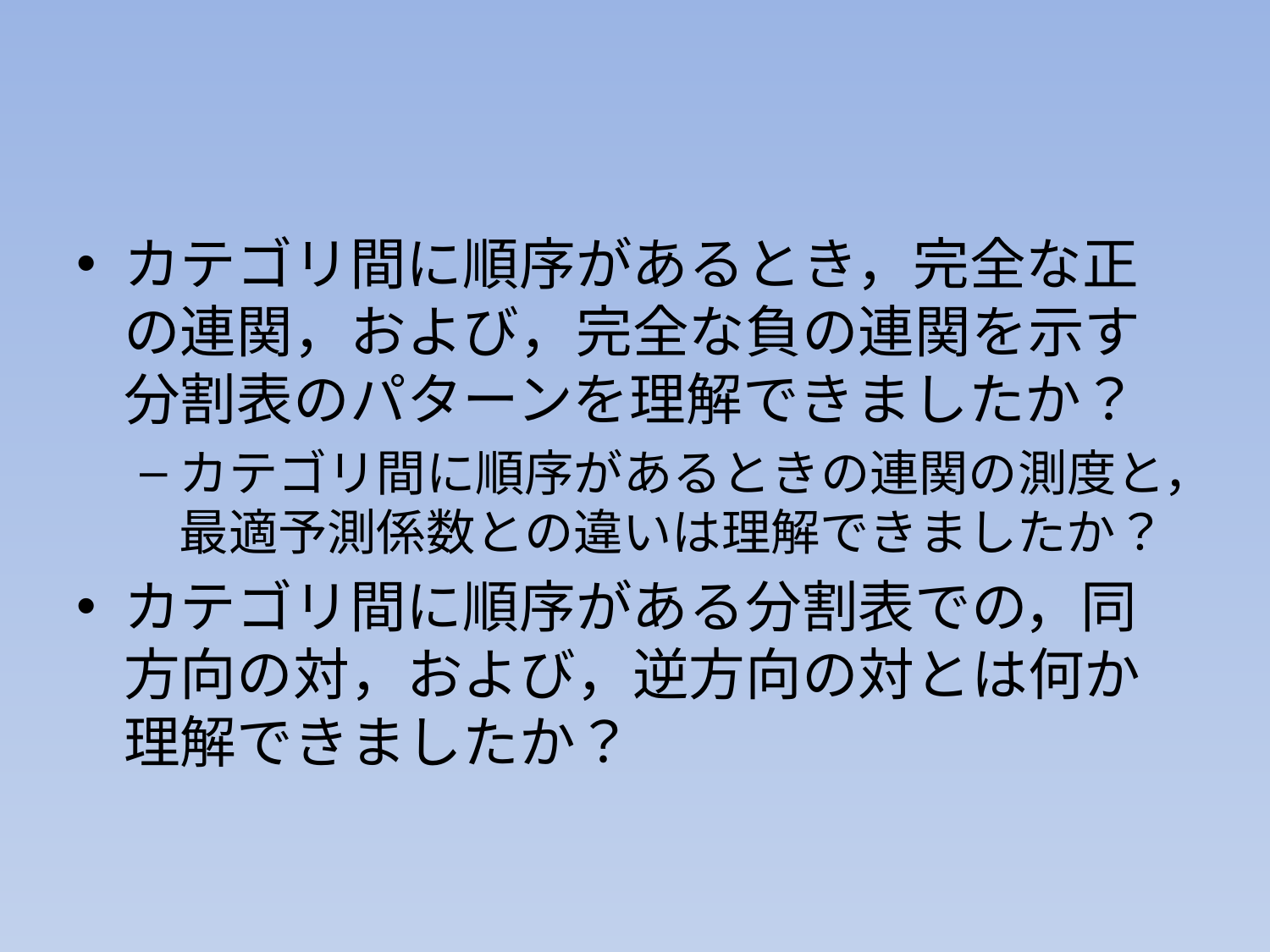

#
カテゴリ間に順序があるとき，完全な正の連関，および，完全な負の連関を示す分割表のパターンを理解できましたか？
カテゴリ間に順序があるときの連関の測度と，最適予測係数との違いは理解できましたか？
カテゴリ間に順序がある分割表での，同方向の対，および，逆方向の対とは何か理解できましたか？